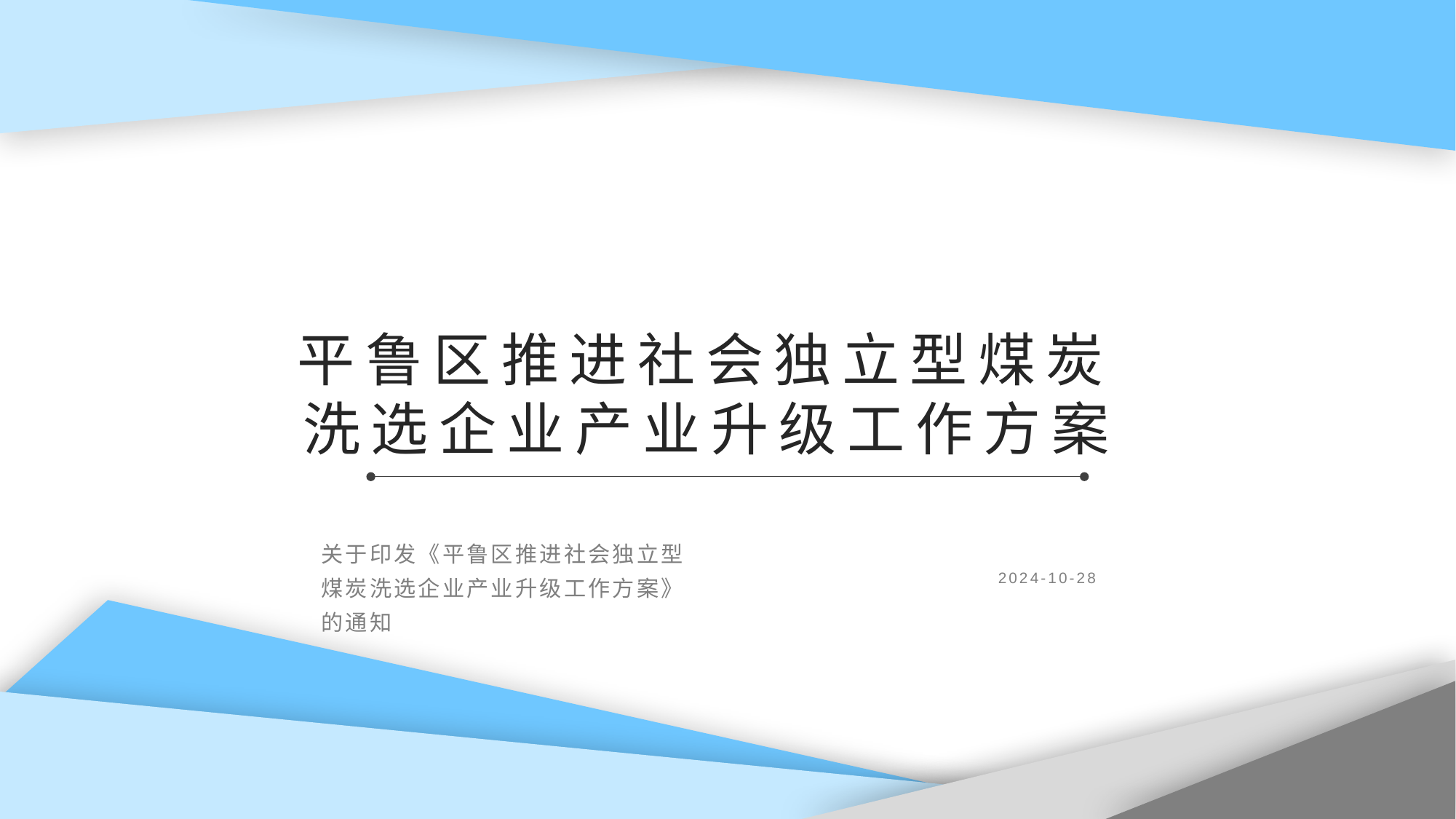

平鲁区推进社会独立型煤炭洗选企业产业升级工作方案
关于印发《平鲁区推进社会独立型煤炭洗选企业产业升级工作方案》的通知
2024-10-28